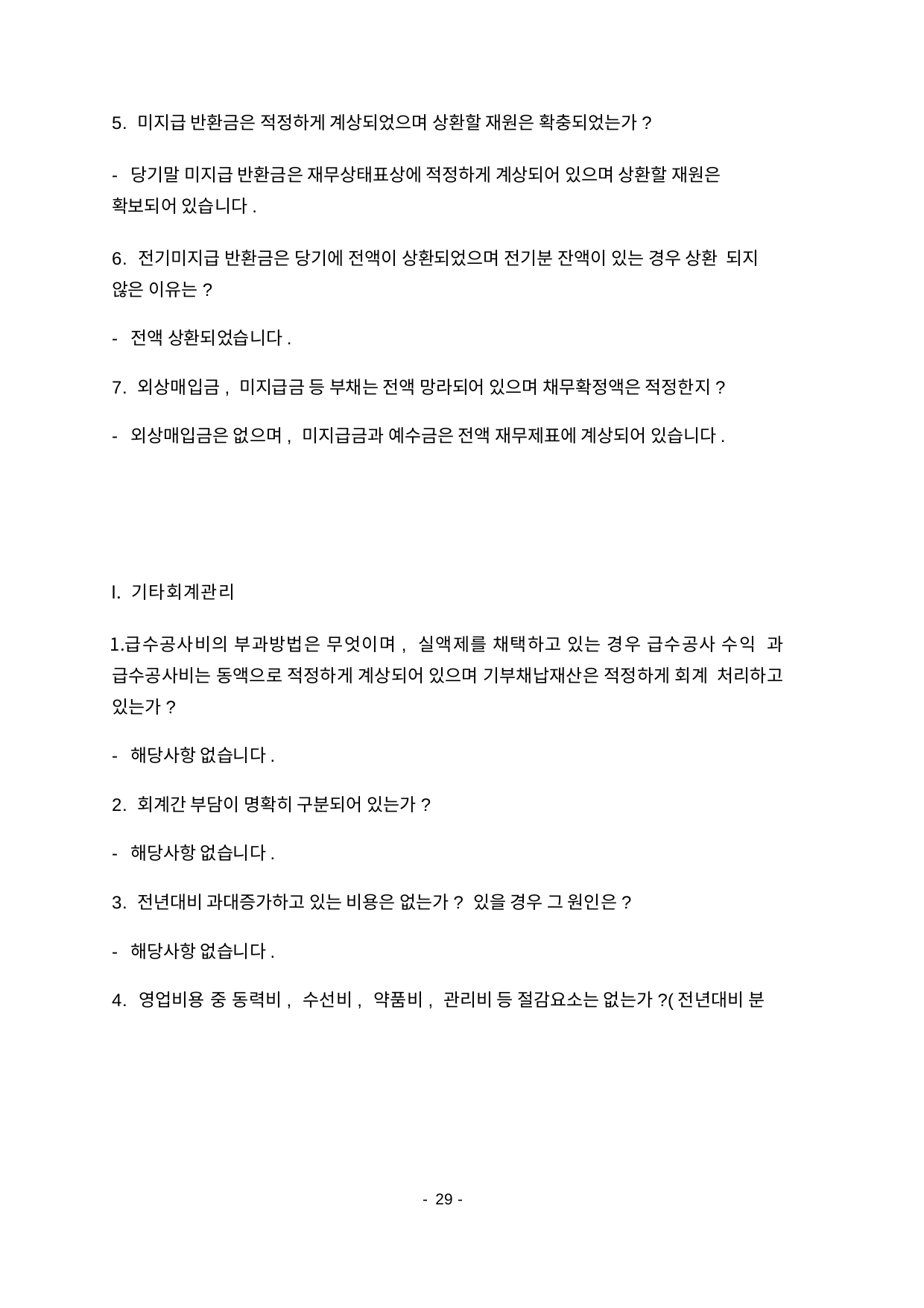

5. 미지급 반환금은 적정하게 계상되었으며 상환할 재원은 확충되었는가?

- 당기말 미지급 반환금은 재무상태표상에 적정하게 계상되어 있으며 상환할 재원은  확보되어 있습니다.

6. 전기미지급 반환금은 당기에 전액이 상환되었으며 전기분 잔액이 있는 경우 상환  되지 않은 이유는?

- 전액 상환되었습니다.

7. 외상매입금, 미지급금 등 부채는 전액 망라되어 있으며 채무확정액은 적정한지?

- 외상매입금은 없으며, 미지급금과 예수금은 전액 재무제표에 계상되어 있습니다.
기타회계관리

급수공사비의 부과방법은 무엇이며, 실액제를 채택하고 있는 경우 급수공사 수익  과 급수공사비는 동액으로 적정하게 계상되어 있으며 기부채납재산은 적정하게 회계  처리하고 있는가?

- 해당사항 없습니다.

2. 회계간 부담이 명확히 구분되어 있는가?

- 해당사항 없습니다.

3. 전년대비 과대증가하고 있는 비용은 없는가? 있을 경우 그 원인은?

- 해당사항 없습니다.

4. 영업비용 중 동력비, 수선비, 약품비, 관리비 등 절감요소는 없는가?(전년대비 분
- 29 -